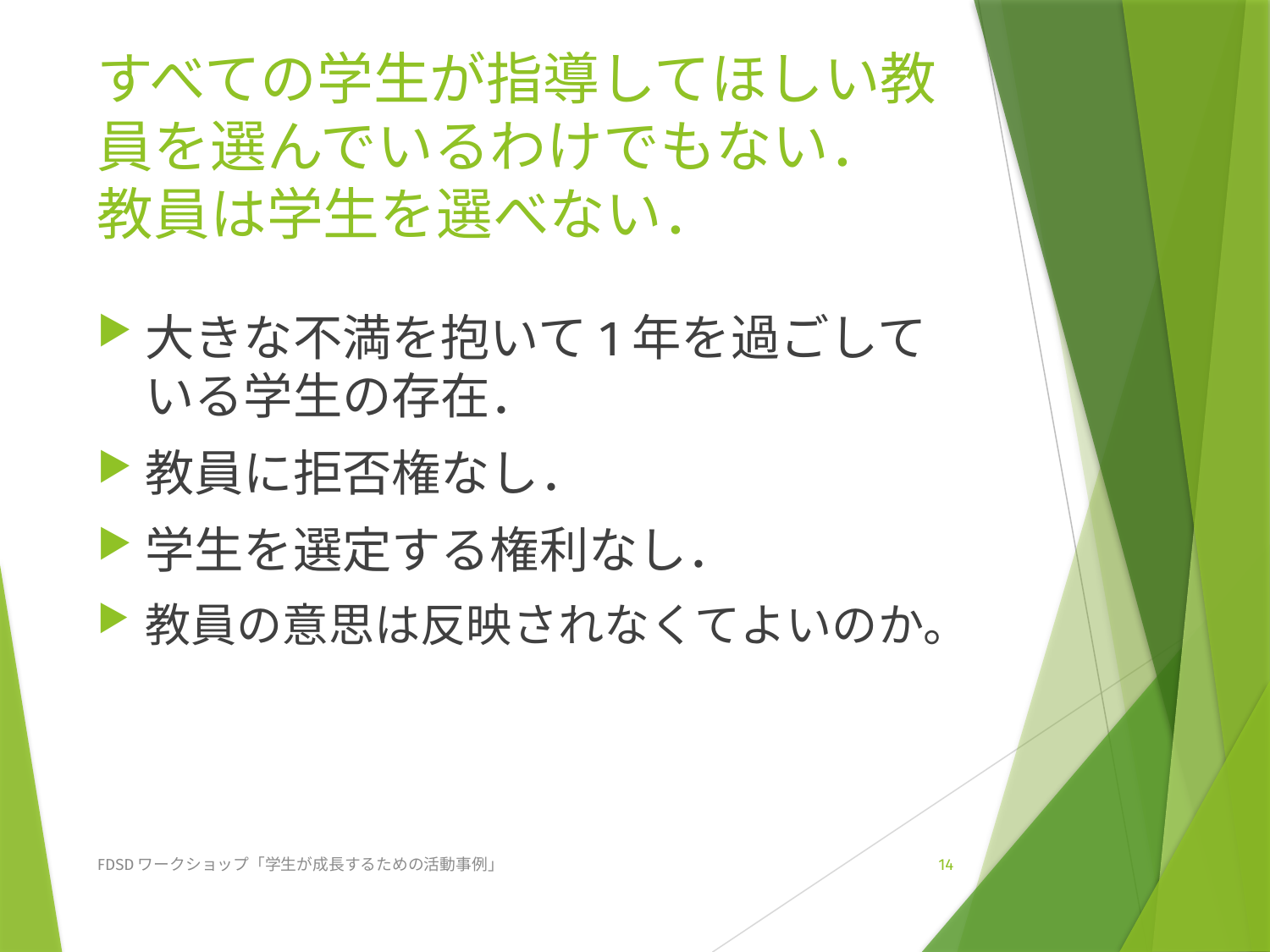

# すべての学生が指導してほしい教員を選んでいるわけでもない． 教員は学生を選べない．
大きな不満を抱いて1年を過ごしている学生の存在．
教員に拒否権なし．
学生を選定する権利なし．
教員の意思は反映されなくてよいのか。
FDSDワークショップ「学生が成長するための活動事例」
14